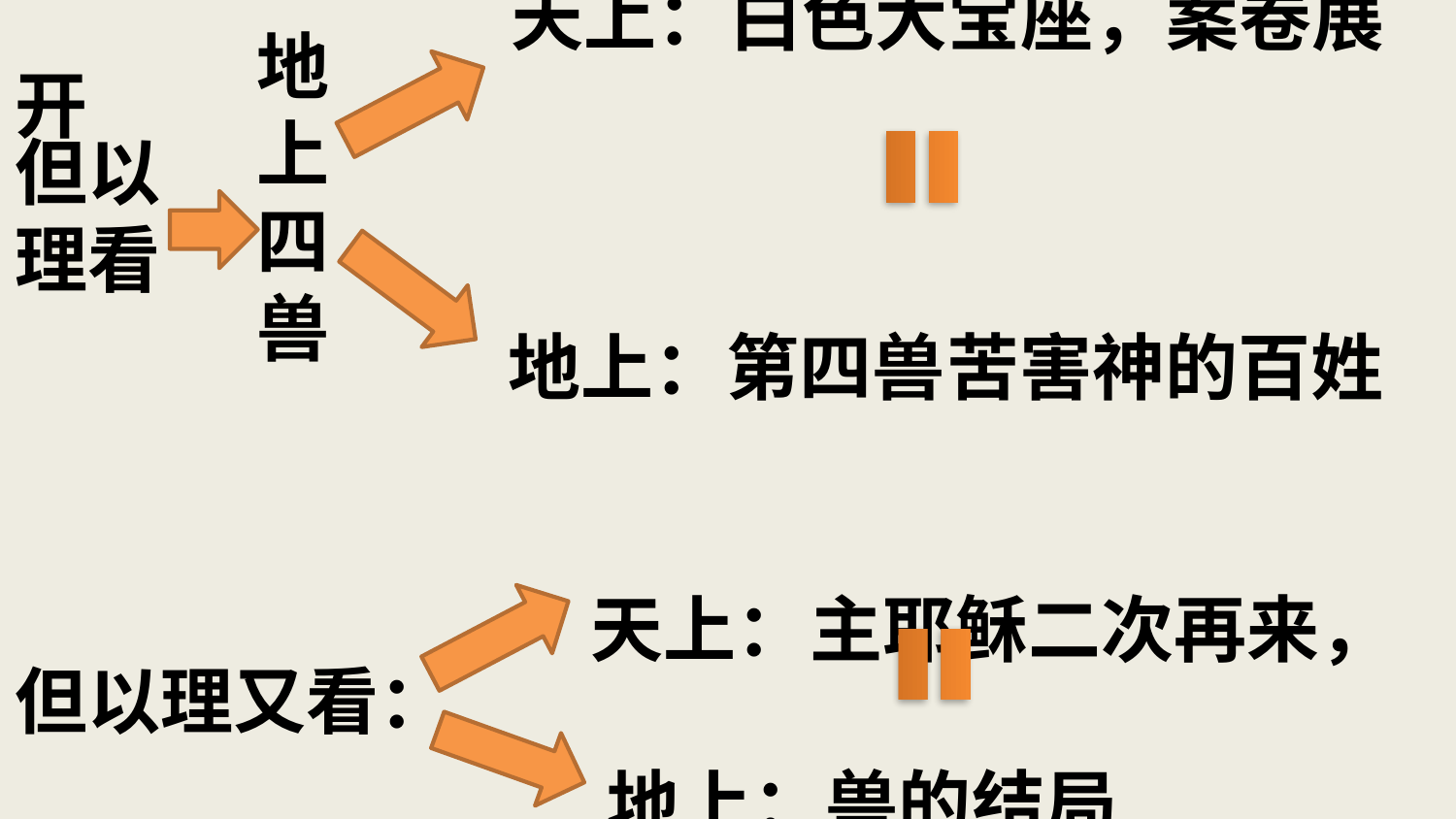

# 天上：白色大宝座，案卷展开 地上：第四兽苦害神的百姓 天上：主耶稣二次再来， 地上：兽的结局

地上四兽
但以理看

但以理又看：